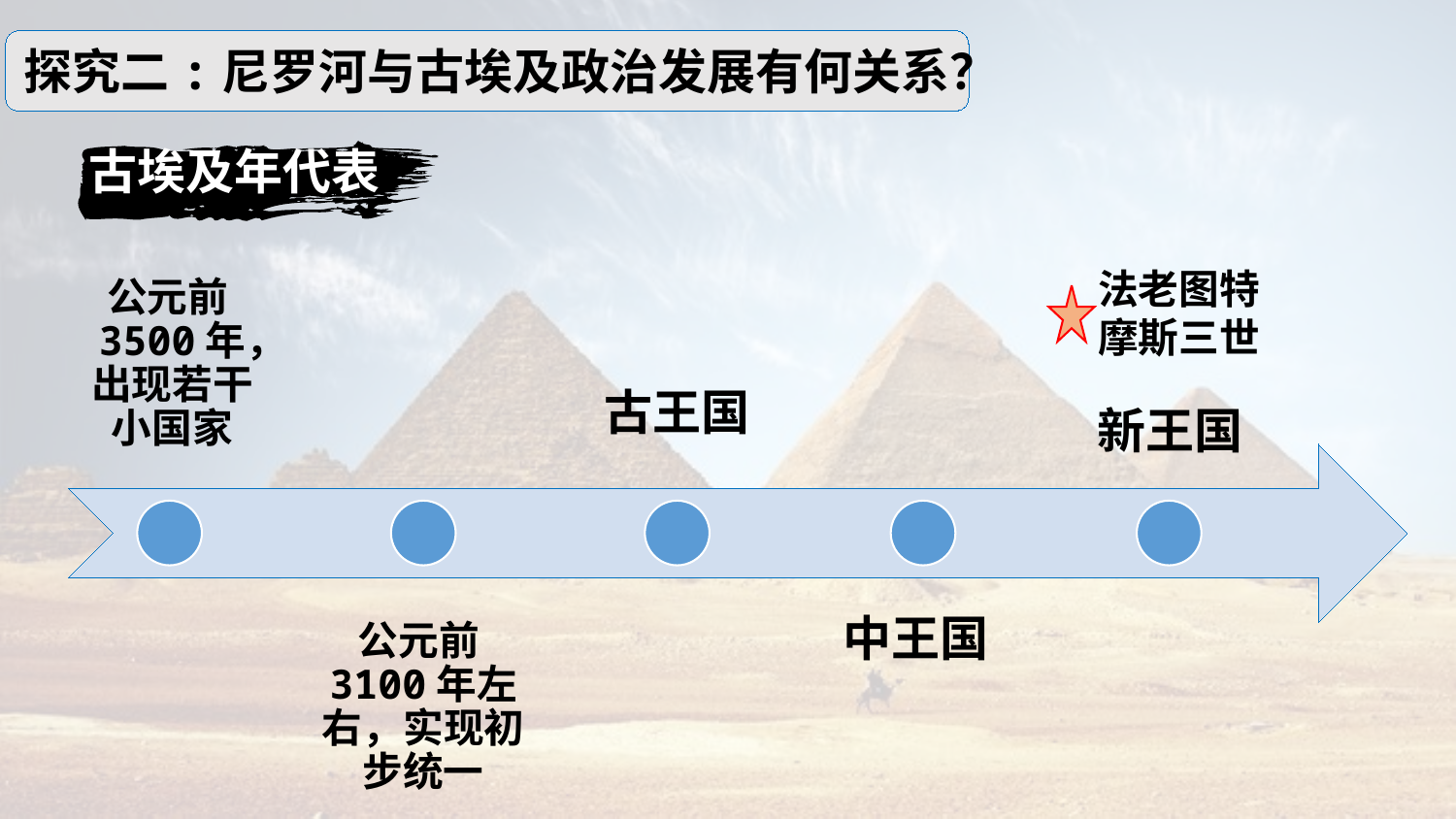

探究二:尼罗河与古埃及政治发展有何关系？
古埃及年代表

公元前3500年，出现若干小国家
公元前3100年左右，实现初步统一
古王国

法老图特摩斯三世

新王国
中王国